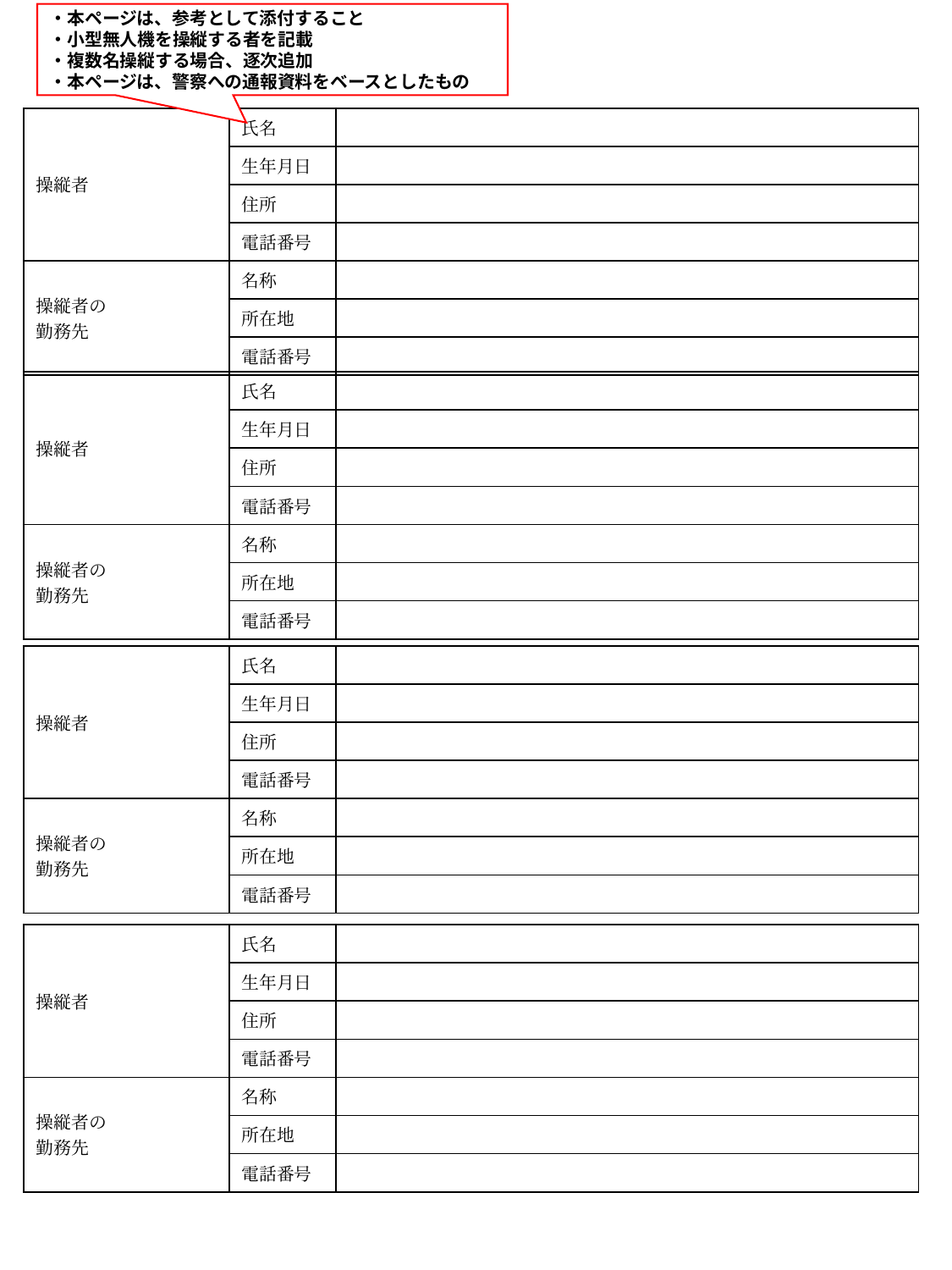

・本ページは、参考として添付すること
・小型無人機を操縦する者を記載
・複数名操縦する場合、逐次追加
・本ページは、警察への通報資料をベースとしたもの
| 操縦者 | 氏名 |  |
| --- | --- | --- |
|  | 生年月日 |  |
|  | 住所 |  |
|  | 電話番号 |  |
| 操縦者の 勤務先 | 名称 |  |
|  | 所在地 |  |
|  | 電話番号 |  |
| 操縦者 | 氏名 |  |
| --- | --- | --- |
|  | 生年月日 |  |
|  | 住所 |  |
|  | 電話番号 |  |
| 操縦者の 勤務先 | 名称 |  |
|  | 所在地 |  |
|  | 電話番号 |  |
| 操縦者 | 氏名 |  |
| --- | --- | --- |
|  | 生年月日 |  |
|  | 住所 |  |
|  | 電話番号 |  |
| 操縦者の 勤務先 | 名称 |  |
|  | 所在地 |  |
|  | 電話番号 |  |
| 操縦者 | 氏名 |  |
| --- | --- | --- |
|  | 生年月日 |  |
|  | 住所 |  |
|  | 電話番号 |  |
| 操縦者の 勤務先 | 名称 |  |
|  | 所在地 |  |
|  | 電話番号 |  |